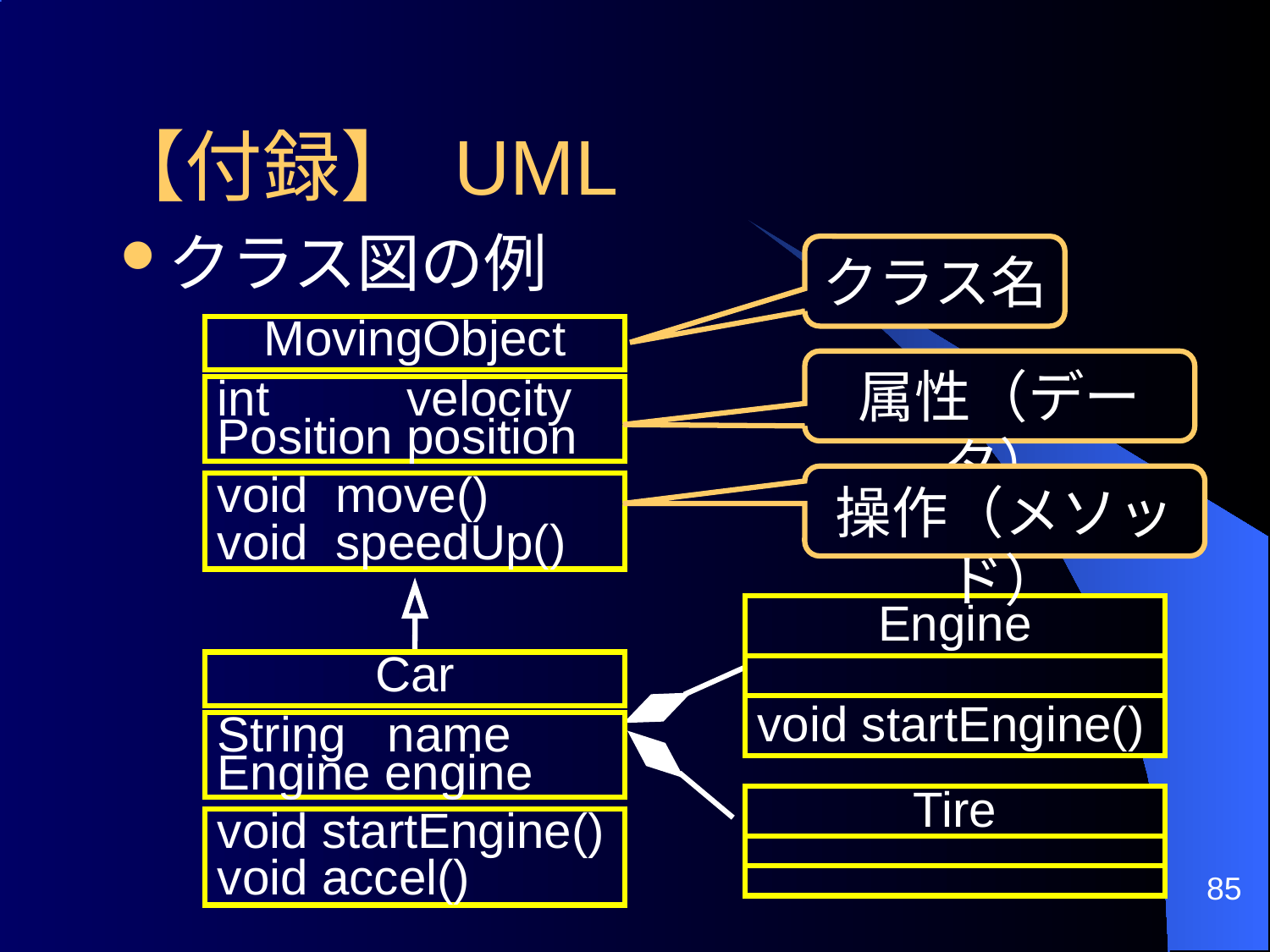

# 【付録】 UML
クラス図の例
クラス名
MovingObject
int          velocity
Position position
void  move()
void  speedUp()
属性（データ）
操作（メソッド）

Engine

void startEngine()
Car
String   name
Engine engine
void startEngine()
void accel()

Tire

85